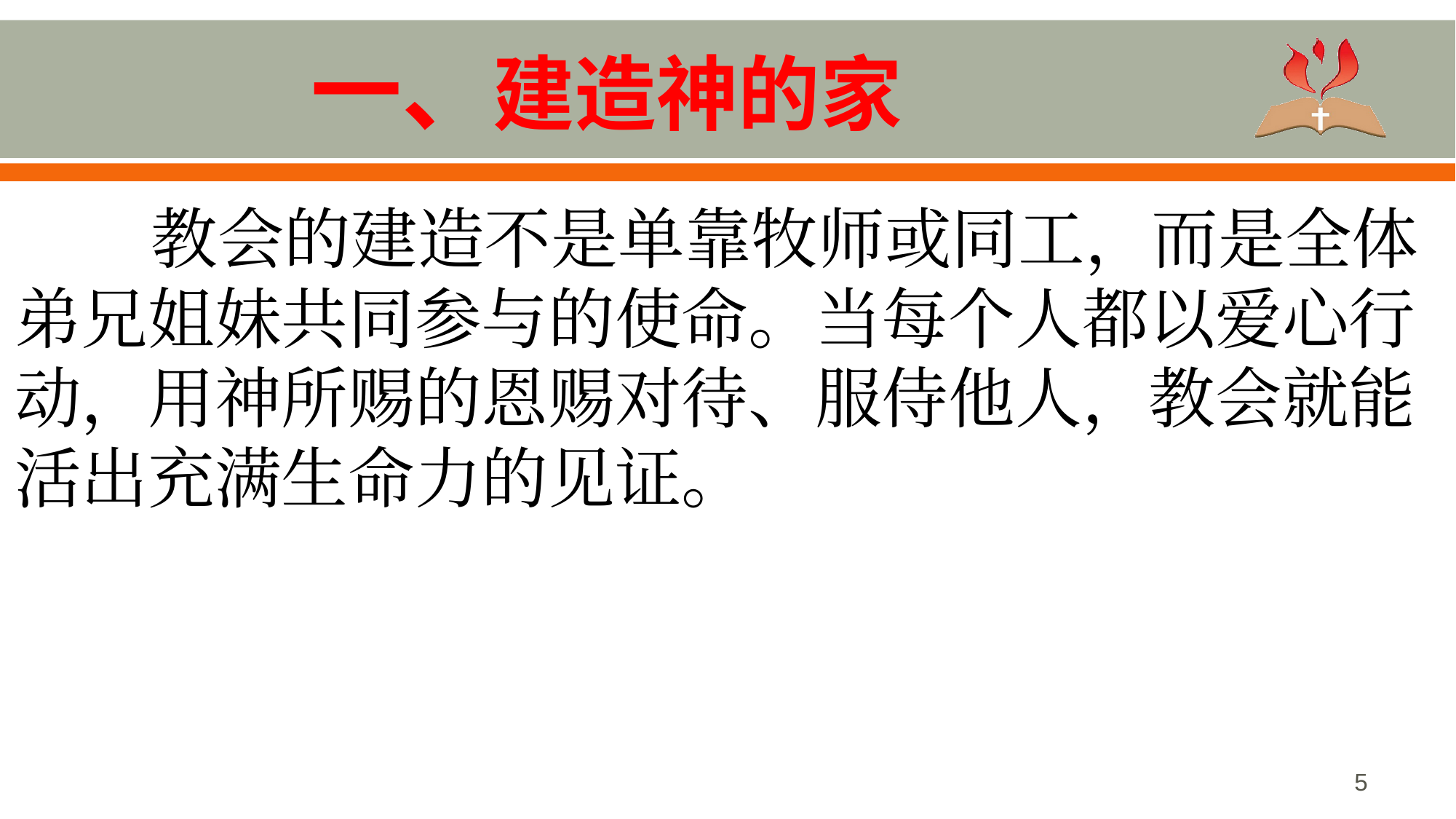

# 一、建造神的家
教会的建造不是单靠牧师或同工，而是全体弟兄姐妹共同参与的使命。当每个人都以爱心行动，用神所赐的恩赐对待、服侍他人，教会就能活出充满生命力的见证。

5